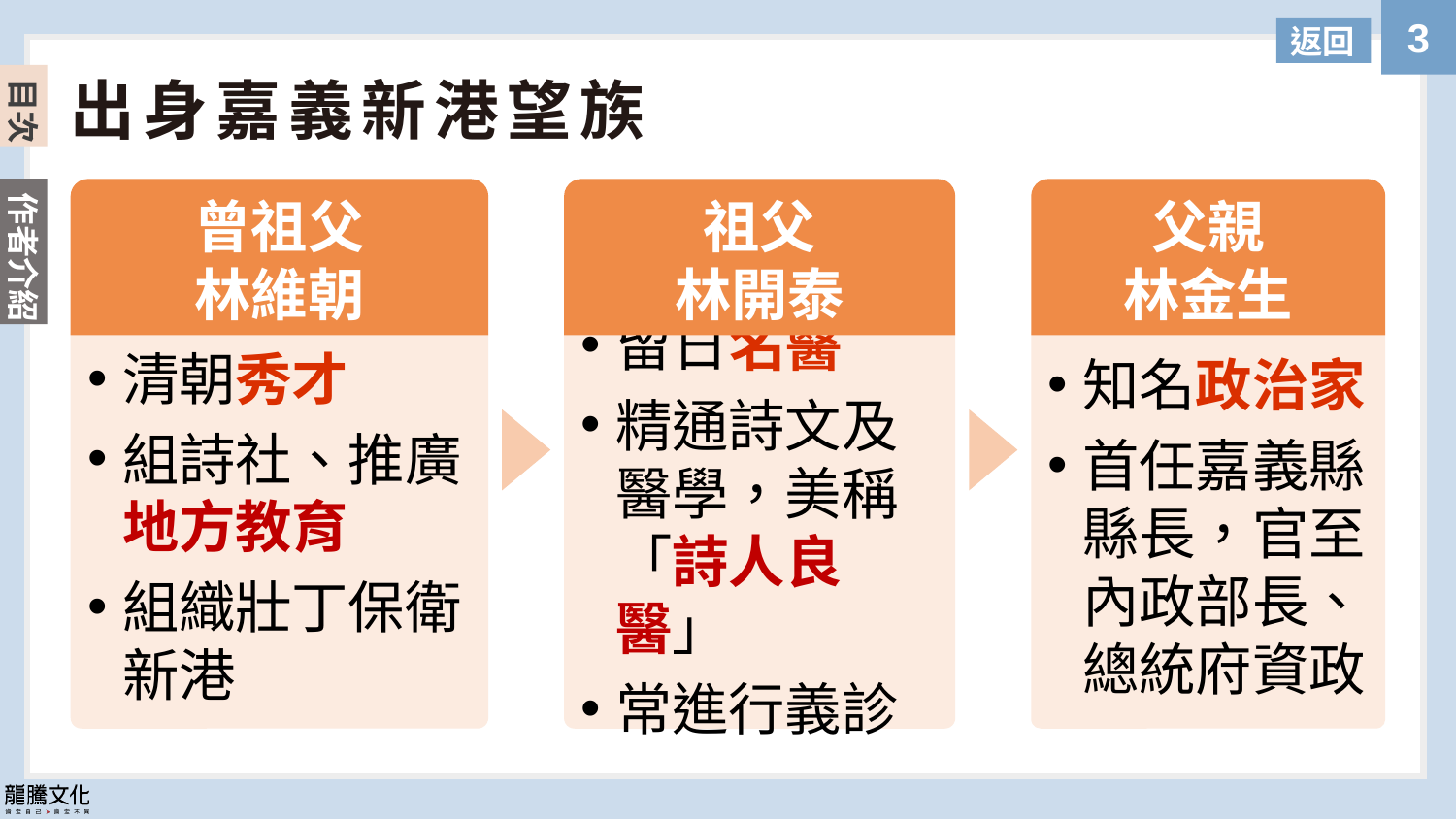

返回
出身嘉義新港望族
曾祖父
林維朝
祖父
林開泰
父親
林金生
清朝秀才
組詩社、推廣地方教育
組織壯丁保衛新港
留日名醫
精通詩文及醫學，美稱「詩人良醫」
常進行義診
知名政治家
首任嘉義縣縣長，官至內政部長、總統府資政